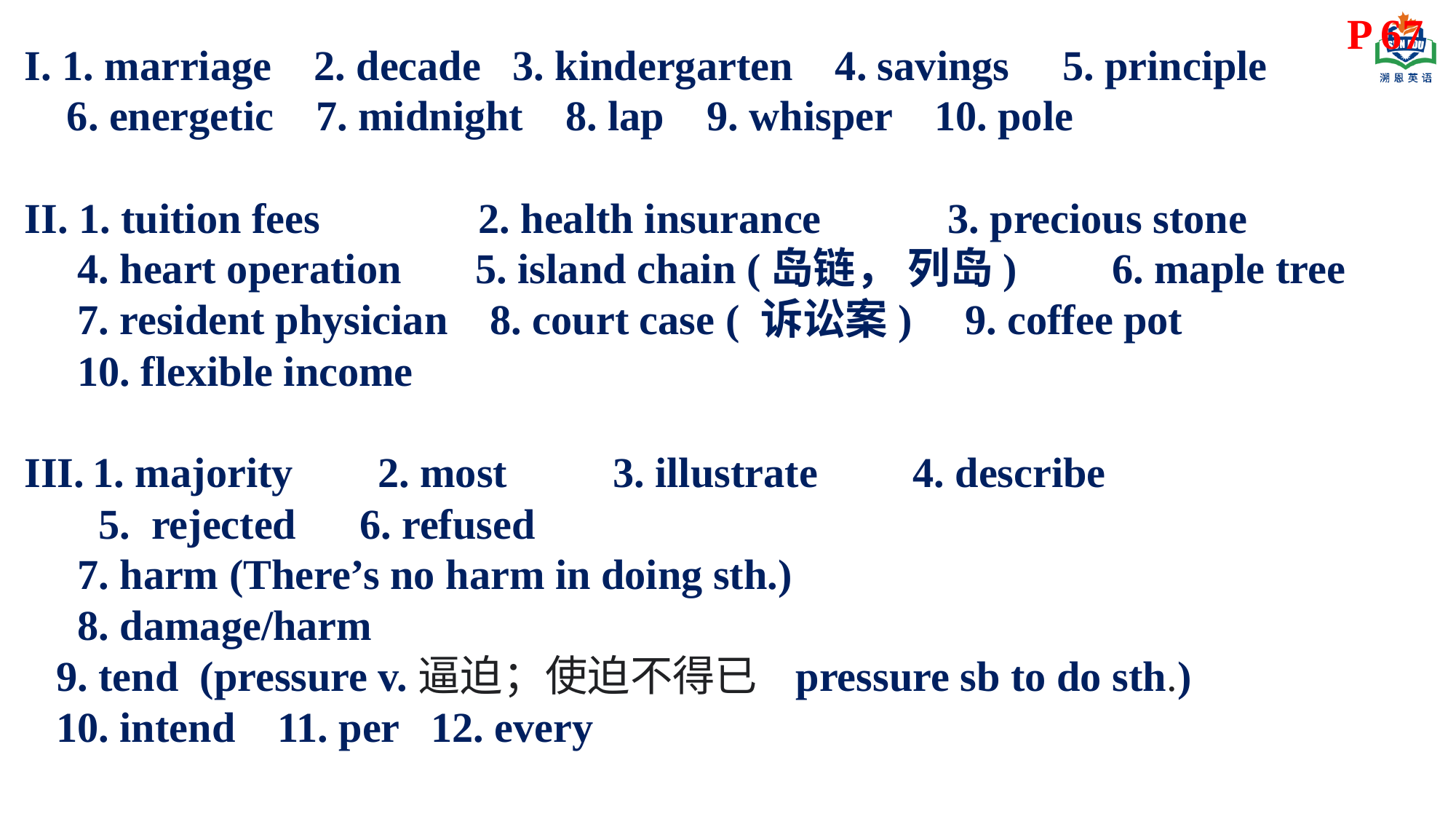

P 67
I. 1. marriage    2. decade   3. kindergarten    4. savings     5. principle
    6. energetic    7. midnight    8. lap    9. whisper    10. pole

II. 1. tuition fees               2. health insurance            3. precious stone
     4. heart operation       5. island chain (岛链， 列岛)         6. maple tree
     7. resident physician    8. court case ( 诉讼案)     9. coffee pot
     10. flexible income

1. majority        2. most          3. illustrate         4. describe
       5.  rejected      6. refused
     7. harm (There’s no harm in doing sth.)
     8. damage/harm
   9. tend  (pressure v.逼迫；使迫不得已   pressure sb to do sth.)
   10. intend    11. per   12. every